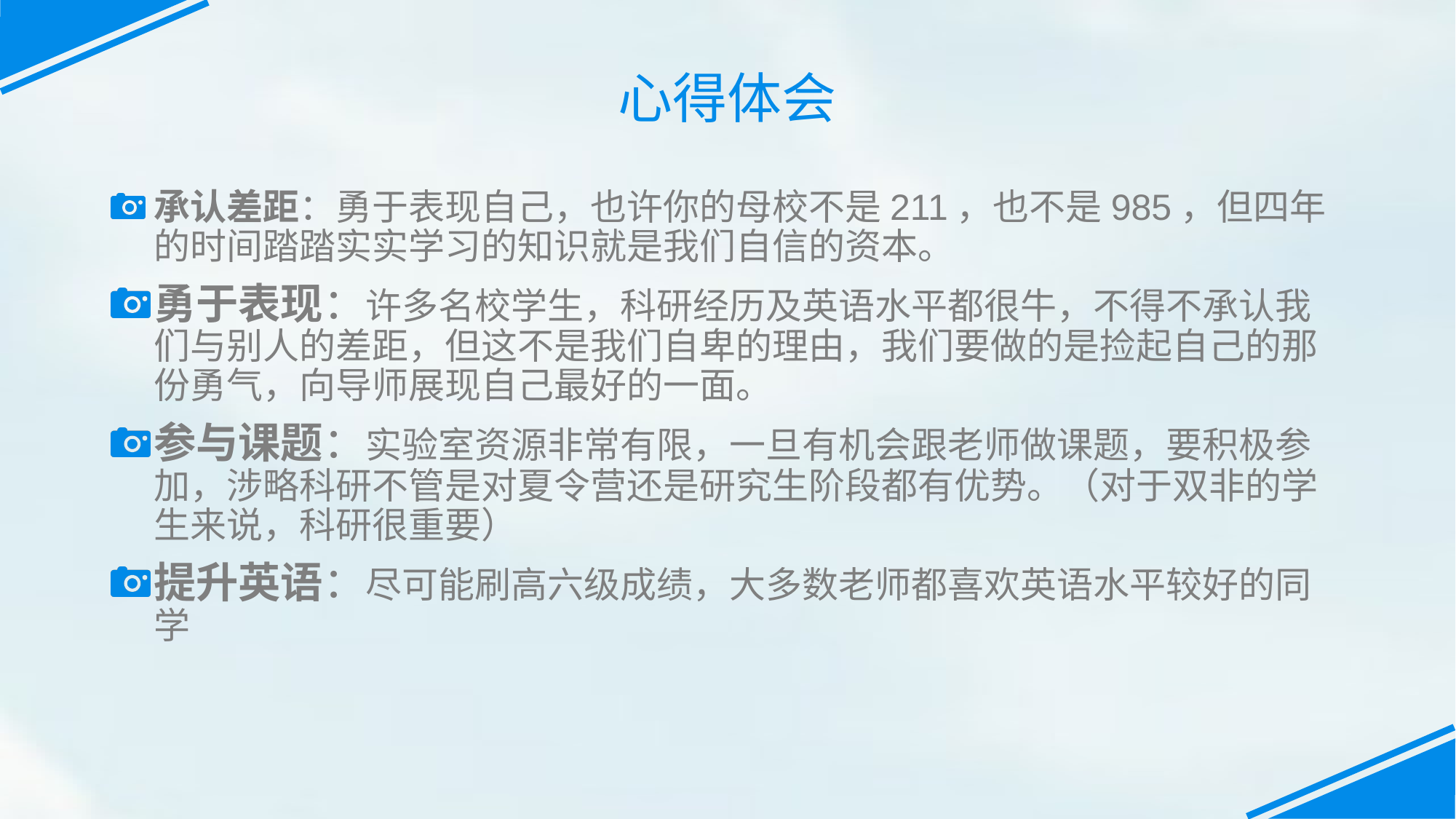

# 心得体会
承认差距：勇于表现自己，也许你的母校不是211，也不是985，但四年的时间踏踏实实学习的知识就是我们自信的资本。
勇于表现：许多名校学生，科研经历及英语水平都很牛，不得不承认我们与别人的差距，但这不是我们自卑的理由，我们要做的是捡起自己的那份勇气，向导师展现自己最好的一面。
参与课题：实验室资源非常有限，一旦有机会跟老师做课题，要积极参加，涉略科研不管是对夏令营还是研究生阶段都有优势。（对于双非的学生来说，科研很重要）
提升英语：尽可能刷高六级成绩，大多数老师都喜欢英语水平较好的同学